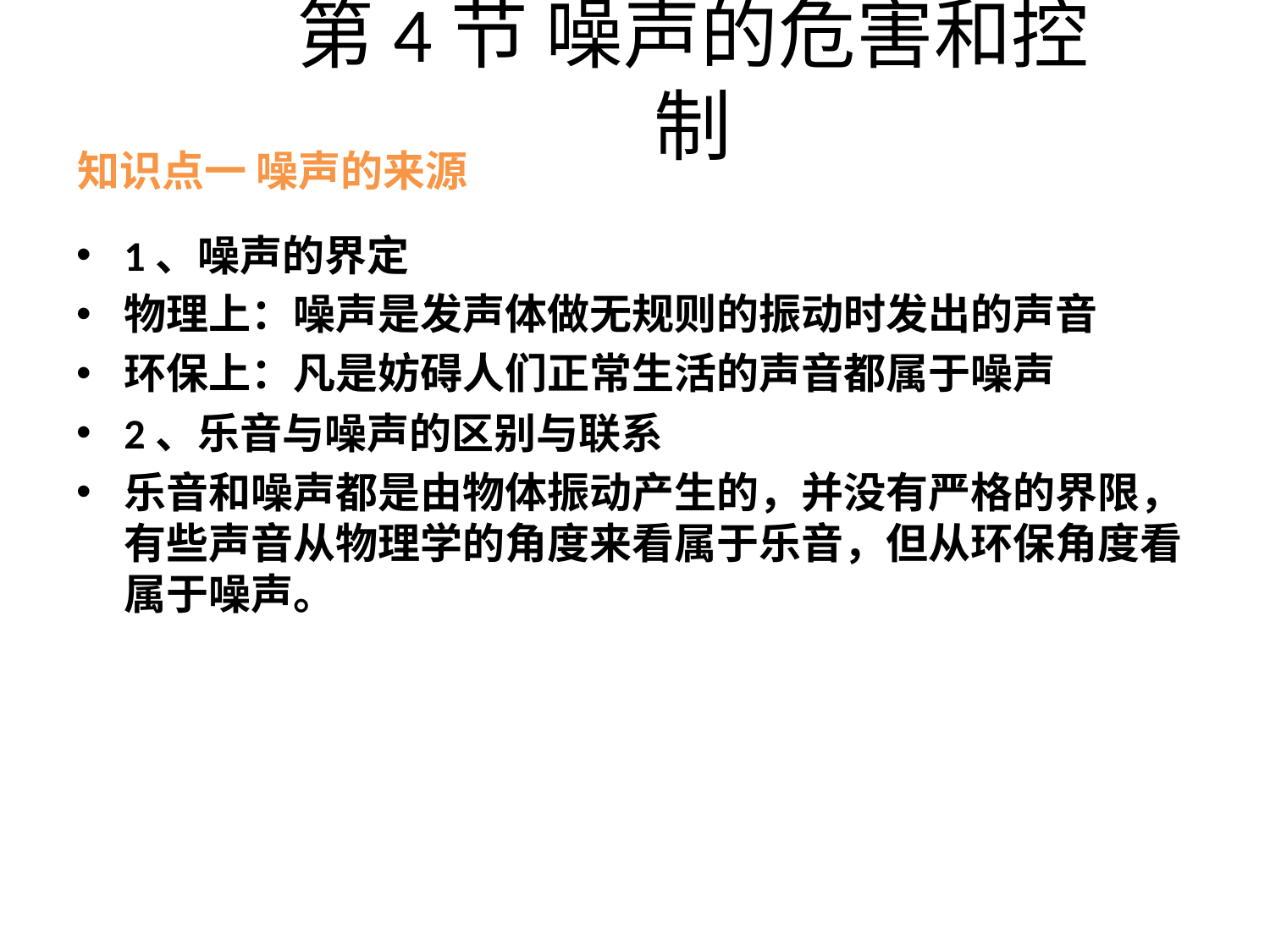

# 第4节 噪声的危害和控制
知识点一 噪声的来源
1、噪声的界定
物理上：噪声是发声体做无规则的振动时发出的声音
环保上：凡是妨碍人们正常生活的声音都属于噪声
2、乐音与噪声的区别与联系
乐音和噪声都是由物体振动产生的，并没有严格的界限，有些声音从物理学的角度来看属于乐音，但从环保角度看属于噪声。